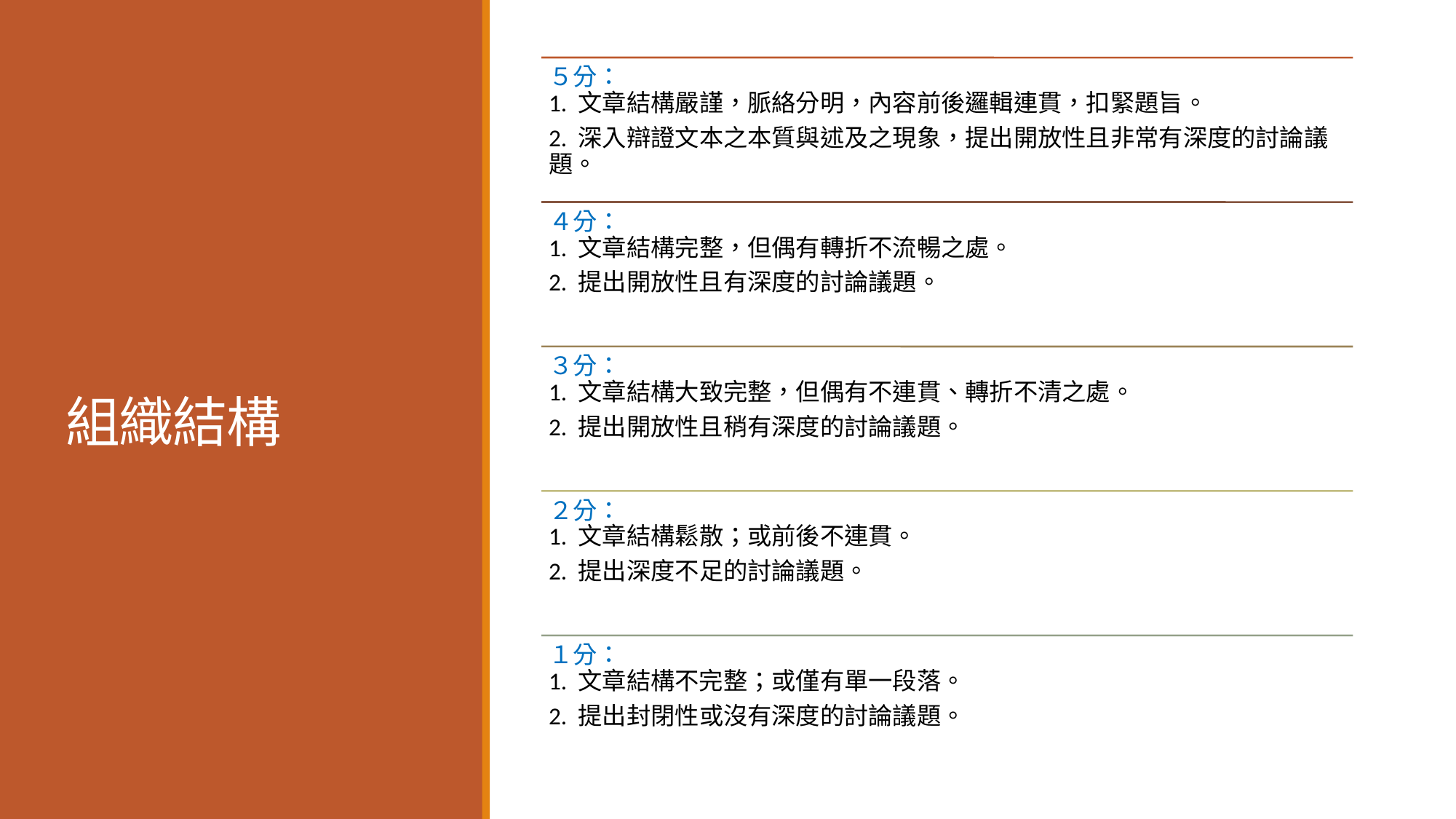

５分：
1. 文章結構嚴謹，脈絡分明，內容前後邏輯連貫，扣緊題旨。
2. 深入辯證文本之本質與述及之現象，提出開放性且非常有深度的討論議題。
４分：
1. 文章結構完整，但偶有轉折不流暢之處。
2. 提出開放性且有深度的討論議題。
３分：
1. 文章結構大致完整，但偶有不連貫、轉折不清之處。
2. 提出開放性且稍有深度的討論議題。
２分：
1. 文章結構鬆散；或前後不連貫。
2. 提出深度不足的討論議題。
１分：
1. 文章結構不完整；或僅有單一段落。
2. 提出封閉性或沒有深度的討論議題。
# 組織結構